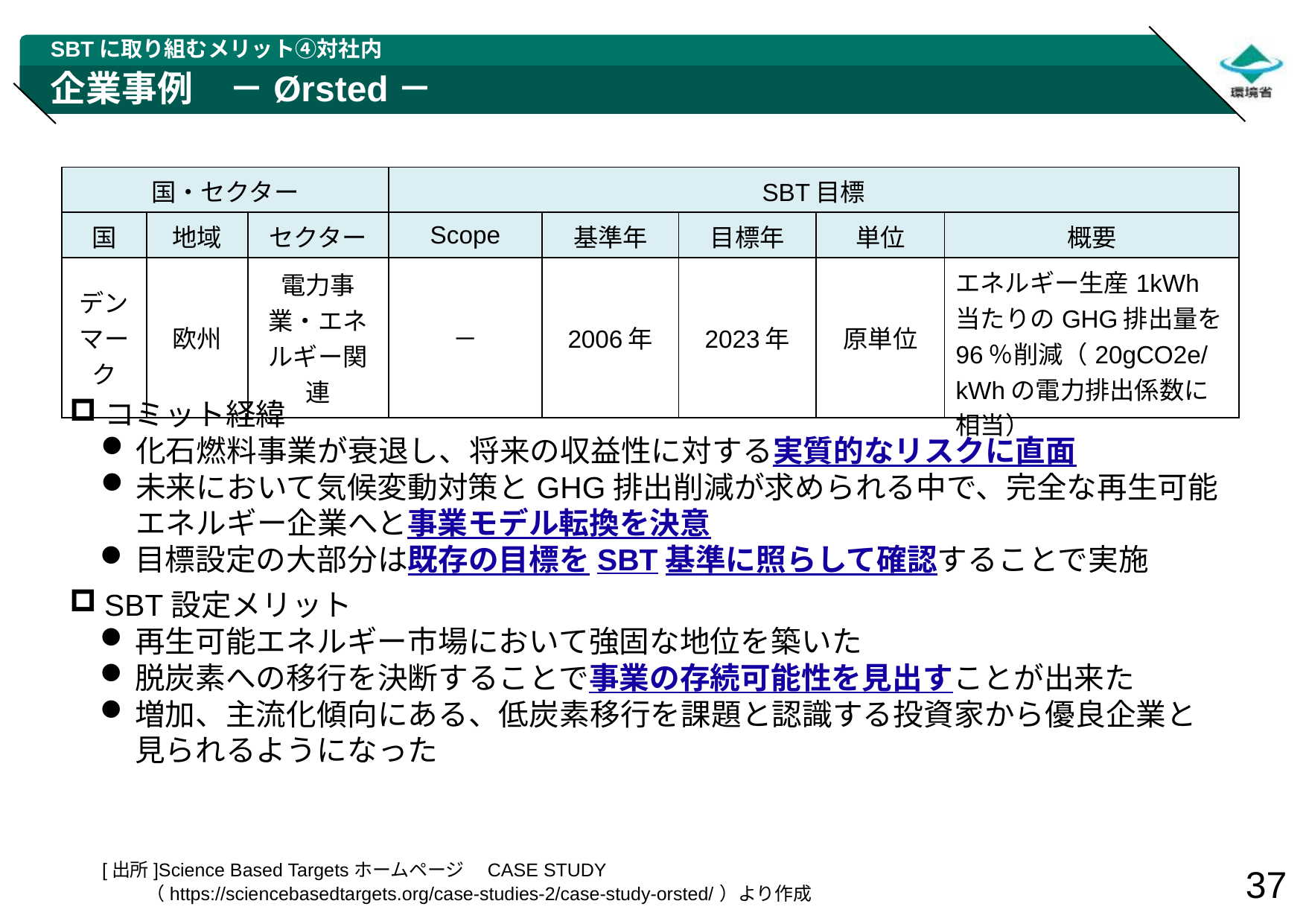

SBTに取り組むメリット④対社内
# 企業事例　－Ørsted－
| 国・セクター |  |  | SBT目標 |  |  |  |  |
| --- | --- | --- | --- | --- | --- | --- | --- |
| 国 | 地域 | セクター | Scope | 基準年 | 目標年 | 単位 | 概要 |
| デンマーク | 欧州 | 電力事業・エネルギー関連 | － | 2006年 | 2023年 | 原単位 | エネルギー生産1kWh当たりのGHG排出量を96％削減（20gCO2e/kWhの電力排出係数に相当） |
コミット経緯
化石燃料事業が衰退し、将来の収益性に対する実質的なリスクに直面
未来において気候変動対策とGHG排出削減が求められる中で、完全な再生可能エネルギー企業へと事業モデル転換を決意
目標設定の大部分は既存の目標をSBT基準に照らして確認することで実施
SBT設定メリット
再生可能エネルギー市場において強固な地位を築いた
脱炭素への移行を決断することで事業の存続可能性を見出すことが出来た
増加、主流化傾向にある、低炭素移行を課題と認識する投資家から優良企業と見られるようになった
[出所]Science Based Targetsホームページ　CASE STUDY
（https://sciencebasedtargets.org/case-studies-2/case-study-orsted/）より作成